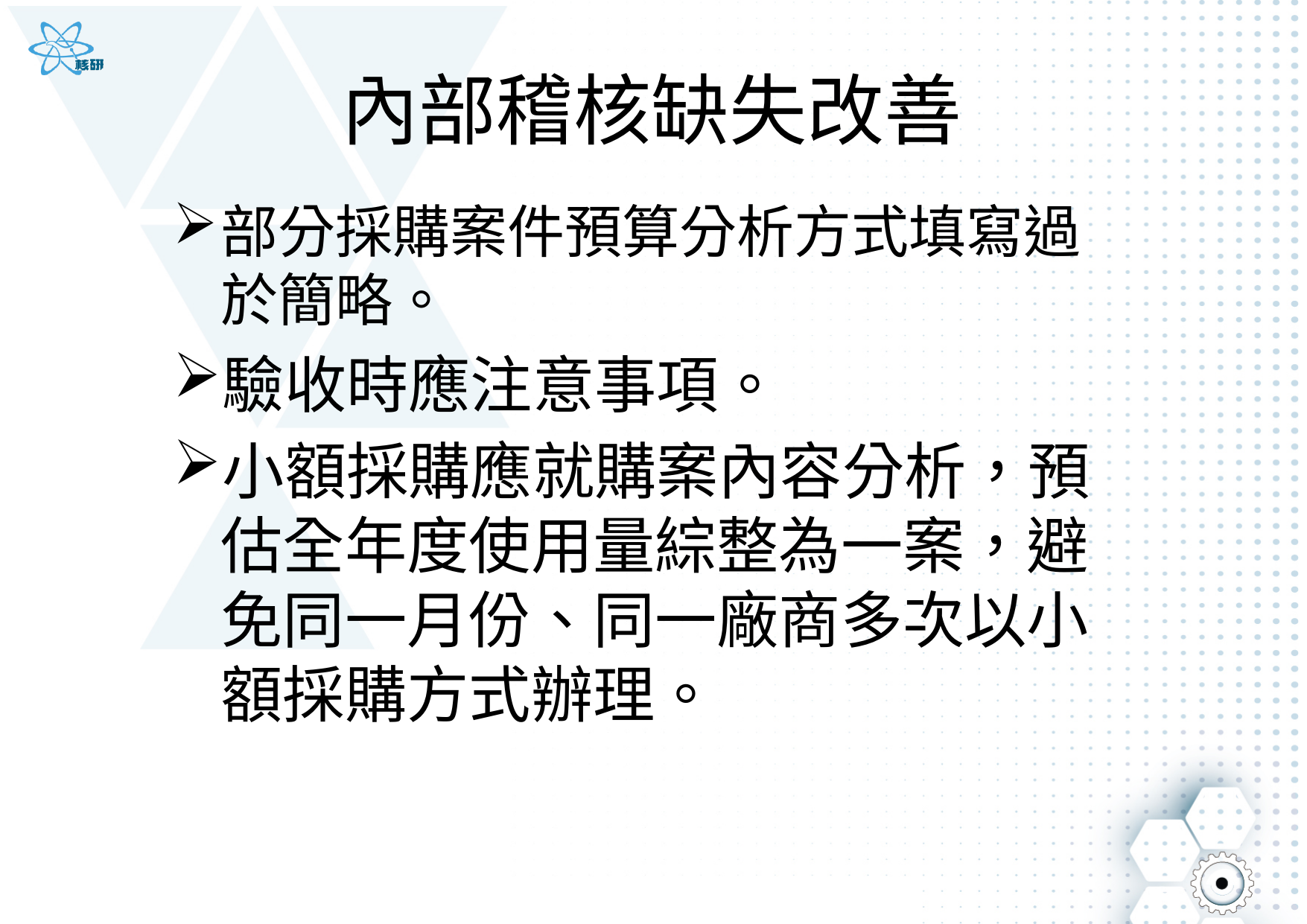

# 內部稽核缺失改善
部分採購案件預算分析方式填寫過於簡略。
驗收時應注意事項。
小額採購應就購案內容分析，預估全年度使用量綜整為一案，避免同一月份、同一廠商多次以小額採購方式辦理。